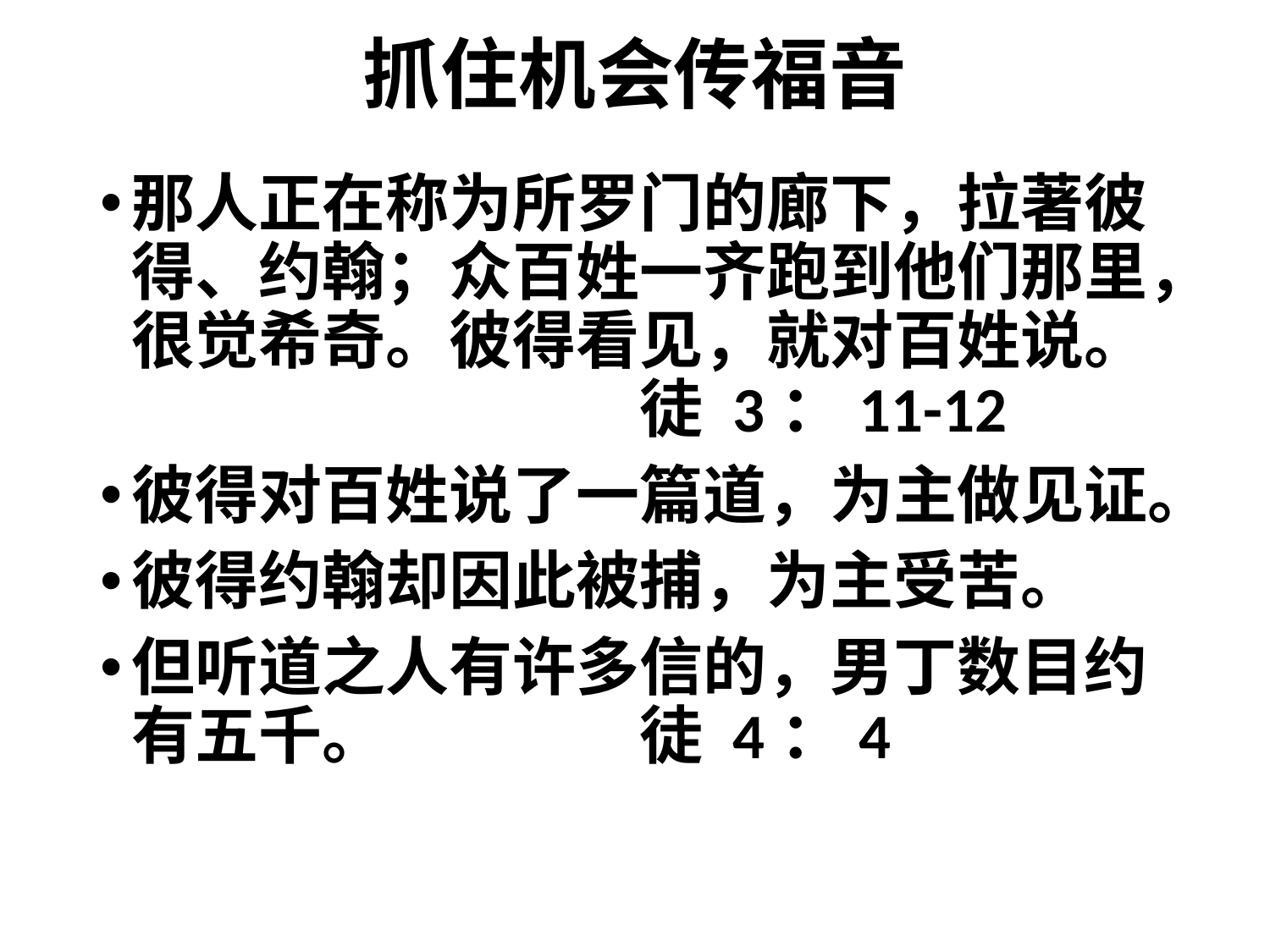

# 抓住机会传福音
那人正在称为所罗门的廊下，拉著彼得、约翰；众百姓一齐跑到他们那里，很觉希奇。彼得看见，就对百姓说。				徒 3：11-12
彼得对百姓说了一篇道，为主做见证。
彼得约翰却因此被捕，为主受苦。
但听道之人有许多信的，男丁数目约有五千。 		徒 4：4